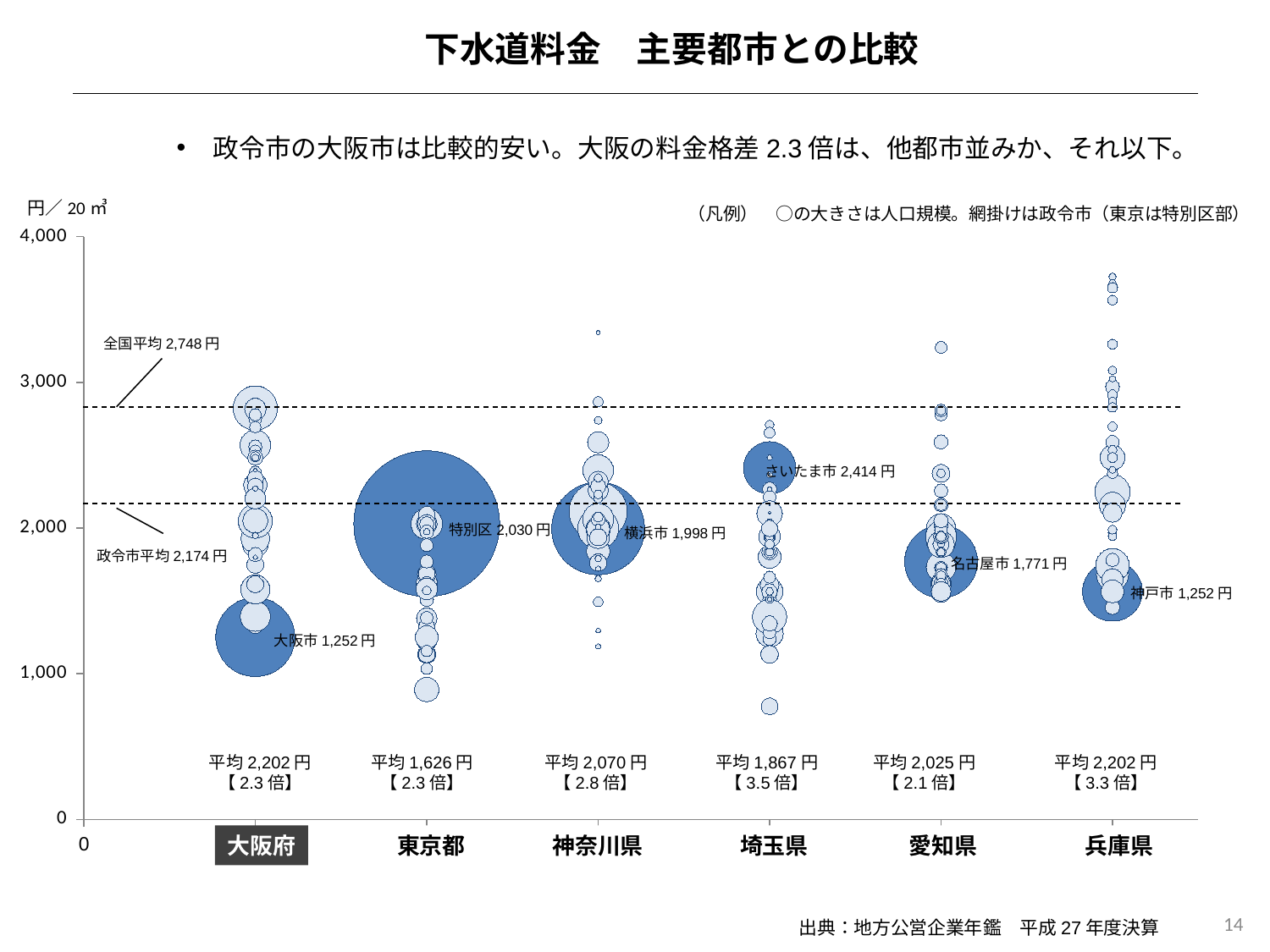

下水道料金　主要都市との比較
政令市の大阪市は比較的安い。大阪の料金格差2.3倍は、他都市並みか、それ以下。
円／20㎥
（凡例）　○の大きさは人口規模。網掛けは政令市（東京は特別区部）

### Chart

| Category | 下水道料金 |
|---|---|
全国平均2,748円
さいたま市2,414円
特別区2,030円
横浜市1,998円
政令市平均2,174円
名古屋市1,771円
神戸市1,252円
大阪市1,252円
平均2,202円
【2.3倍】
平均1,626円
【2.3倍】
平均2,070円
【2.8倍】
平均1,867円
【3.5倍】
平均2,025円
【2.1倍】
平均2,202円
【3.3倍】
大阪府
東京都
神奈川県
埼玉県
愛知県
兵庫県
14
出典：地方公営企業年鑑　平成27年度決算